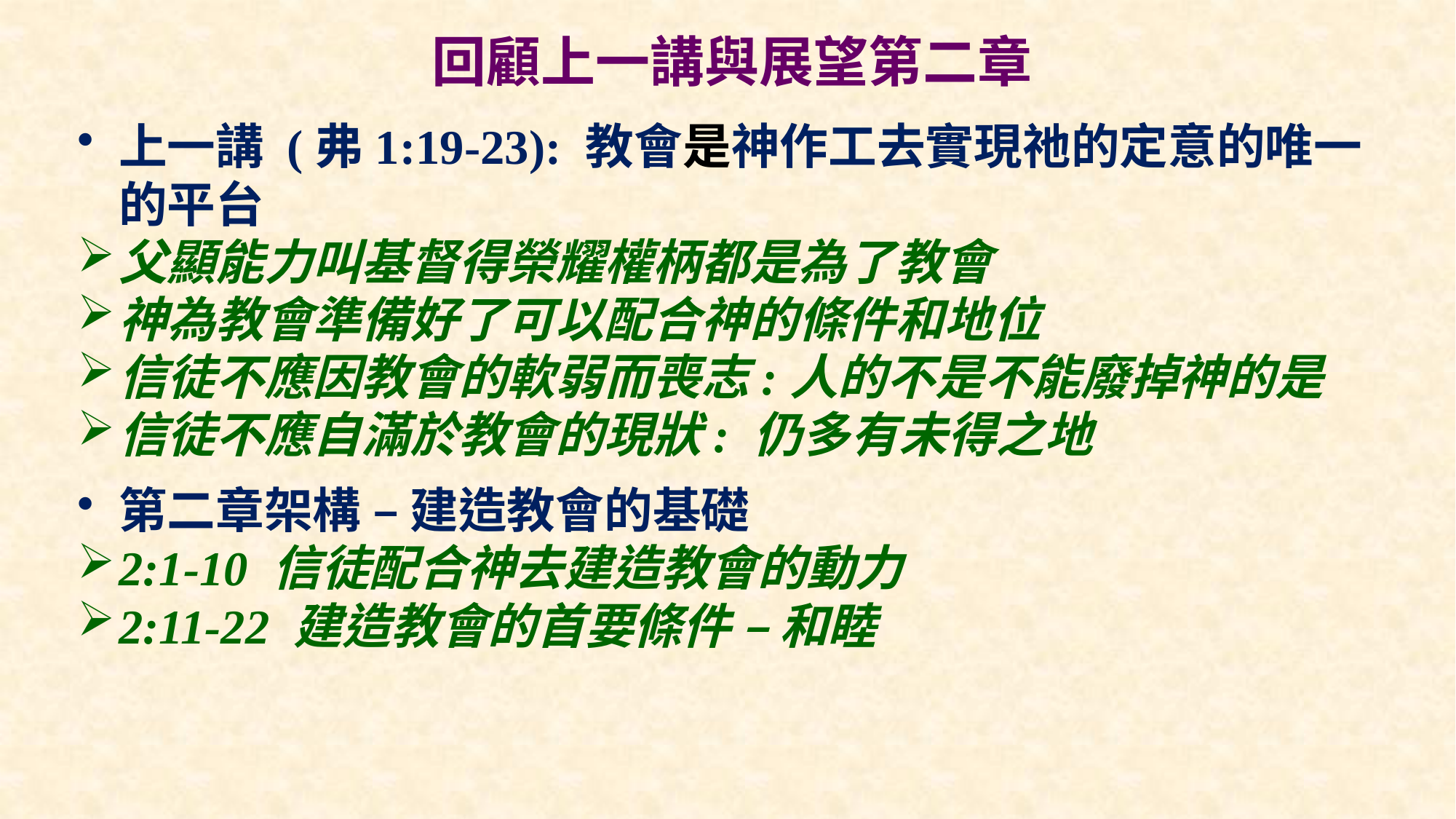

# 回顧上一講與展望第二章
上一講 (弗1:19-23): 教會是神作工去實現祂的定意的唯一的平台
父顯能力叫基督得榮耀權柄都是為了教會
神為教會準備好了可以配合神的條件和地位
信徒不應因教會的軟弱而喪志:人的不是不能廢掉神的是
信徒不應自滿於教會的現狀: 仍多有未得之地
第二章架構 – 建造教會的基礎
2:1-10 信徒配合神去建造教會的動力
2:11-22 建造教會的首要條件 – 和睦